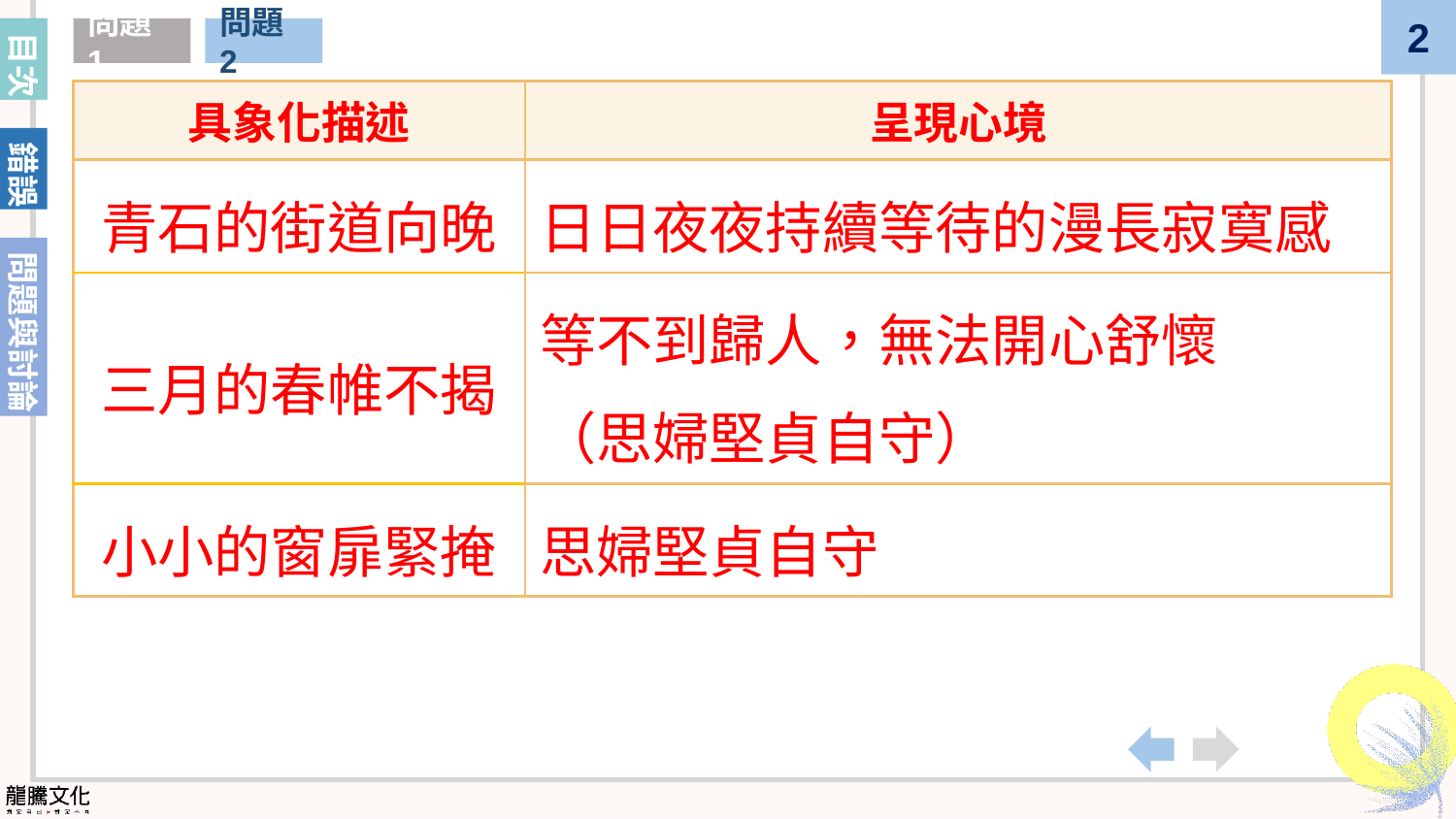

目次
問題1
問題2
| 具象化描述 | 呈現心境 |
| --- | --- |
| 青石的街道向晚 | 日日夜夜持續等待的漫長寂寞感 |
| 三月的春帷不揭 | 等不到歸人，無法開心舒懷 （思婦堅貞自守） |
| 小小的窗扉緊掩 | 思婦堅貞自守 |